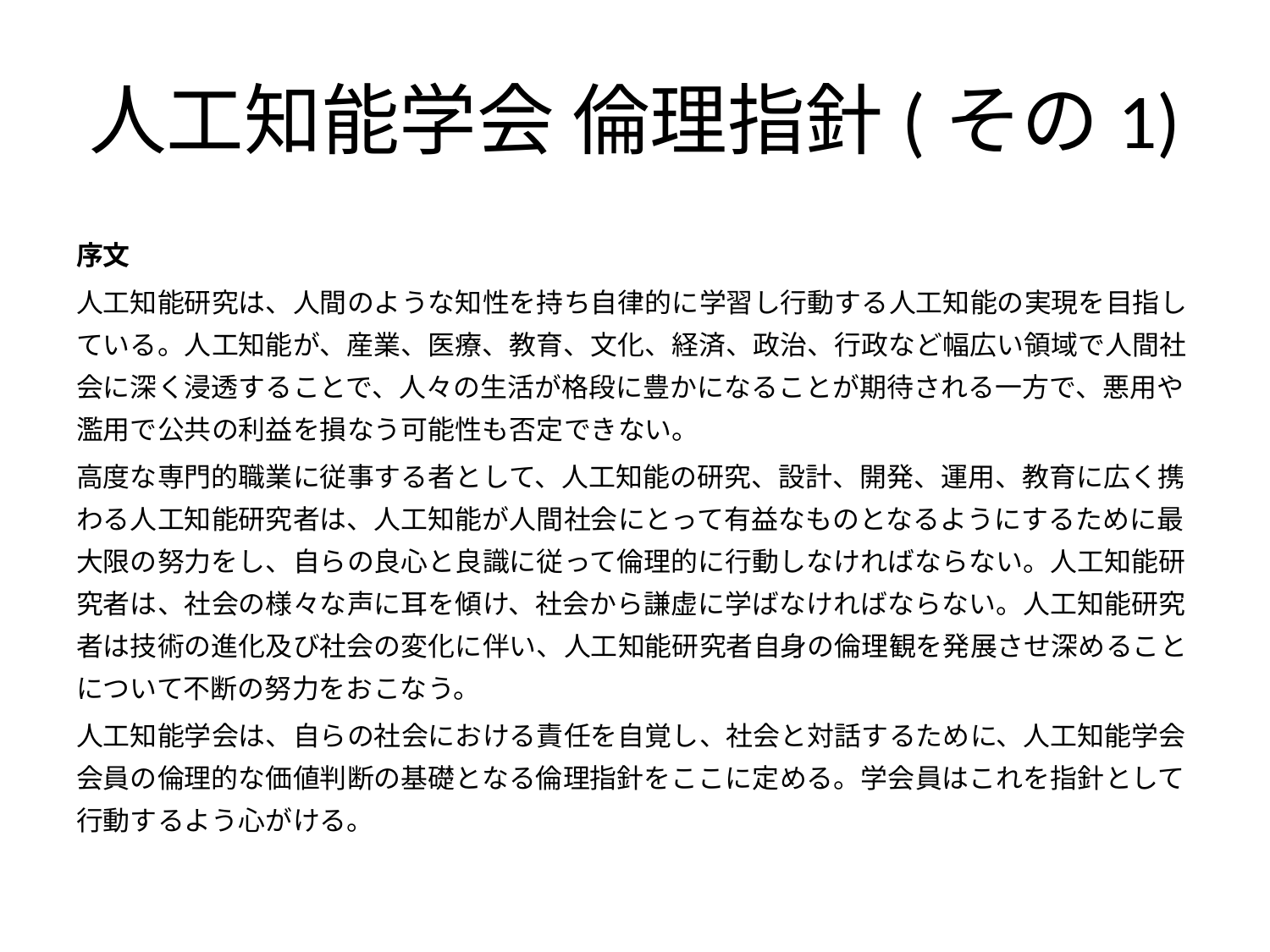

# 人工知能学会 倫理指針(その1)
序文
人工知能研究は、人間のような知性を持ち自律的に学習し行動する人工知能の実現を目指している。人工知能が、産業、医療、教育、文化、経済、政治、行政など幅広い領域で人間社会に深く浸透することで、人々の生活が格段に豊かになることが期待される一方で、悪用や濫用で公共の利益を損なう可能性も否定できない。
高度な専門的職業に従事する者として、人工知能の研究、設計、開発、運用、教育に広く携わる人工知能研究者は、人工知能が人間社会にとって有益なものとなるようにするために最大限の努力をし、自らの良心と良識に従って倫理的に行動しなければならない。人工知能研究者は、社会の様々な声に耳を傾け、社会から謙虚に学ばなければならない。人工知能研究者は技術の進化及び社会の変化に伴い、人工知能研究者自身の倫理観を発展させ深めることについて不断の努力をおこなう。
人工知能学会は、自らの社会における責任を自覚し、社会と対話するために、人工知能学会会員の倫理的な価値判断の基礎となる倫理指針をここに定める。学会員はこれを指針として行動するよう心がける。